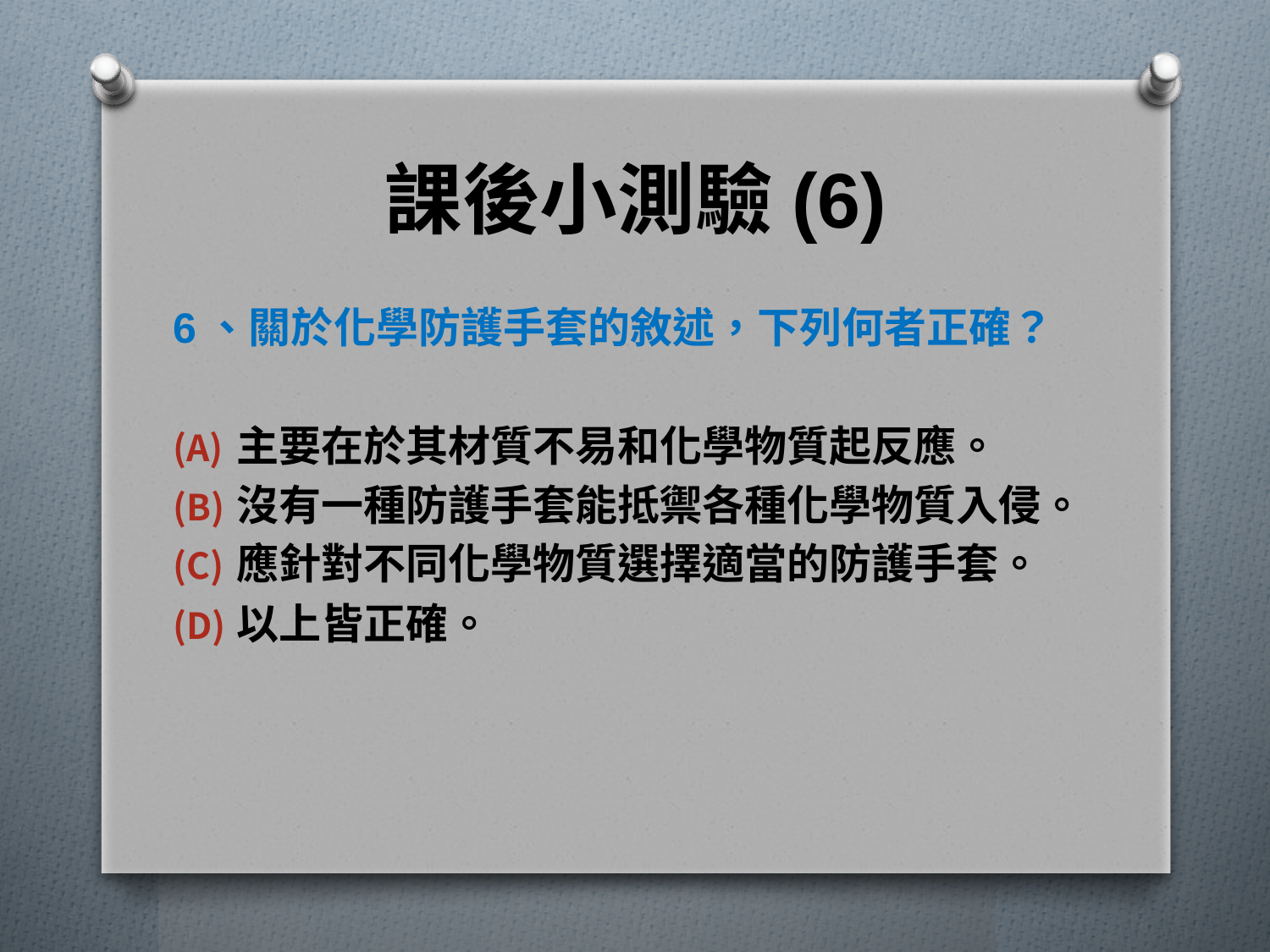

# 課後小測驗(6)
6、關於化學防護手套的敘述，下列何者正確？

主要在於其材質不易和化學物質起反應。
沒有一種防護手套能抵禦各種化學物質入侵。
應針對不同化學物質選擇適當的防護手套。
以上皆正確。